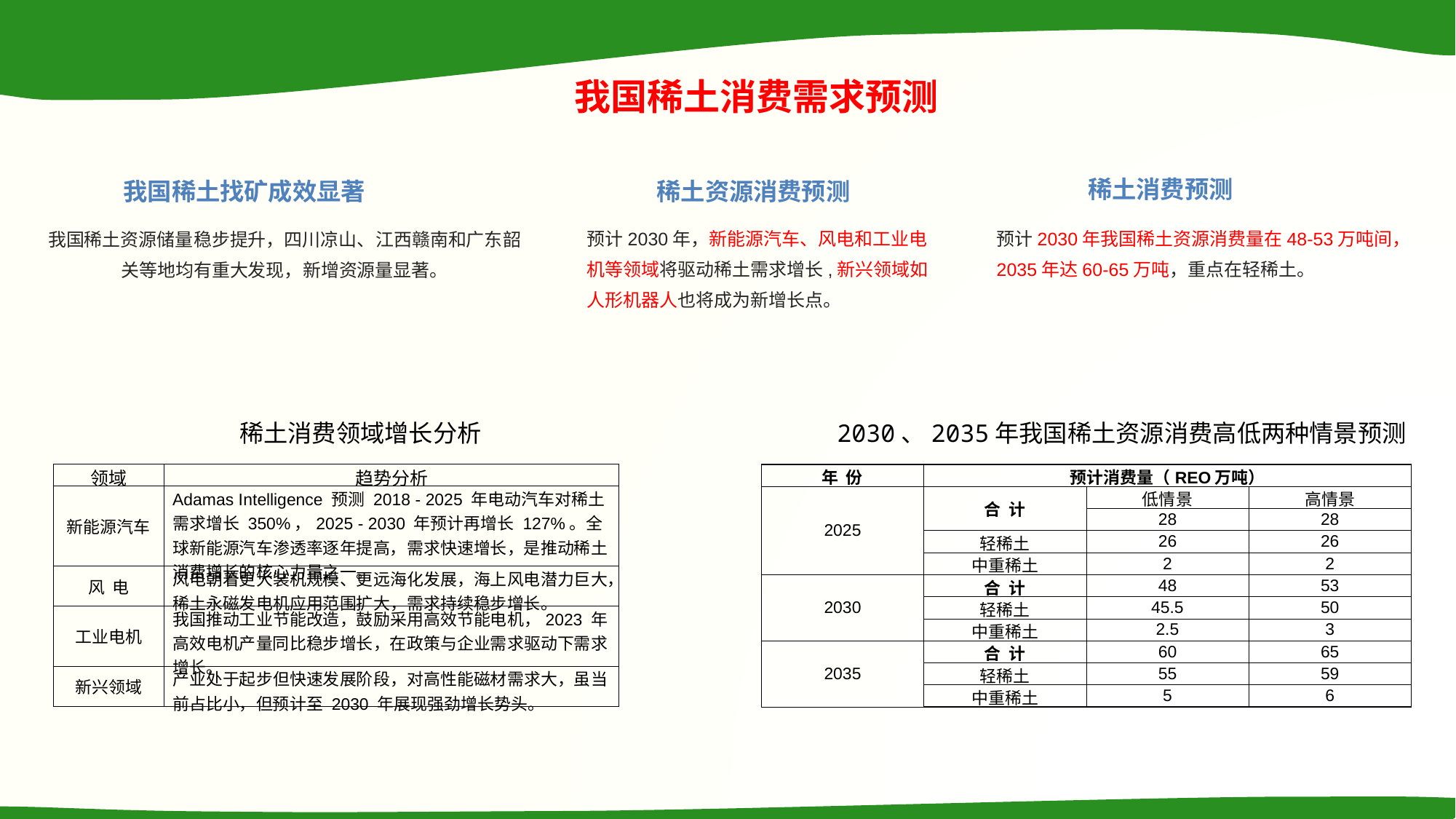

我国稀土消费需求预测

稀土消费预测
稀土资源消费预测
我国稀土找矿成效显著
预计2030年，新能源汽车、风电和工业电机等领域将驱动稀土需求增长,新兴领域如人形机器人也将成为新增长点。
预计2030年我国稀土资源消费量在48-53万吨间，2035年达60-65万吨，重点在轻稀土。
我国稀土资源储量稳步提升，四川凉山、江西赣南和广东韶关等地均有重大发现，新增资源量显著。
2030、2035年我国稀土资源消费高低两种情景预测
稀土消费领域增长分析
| 年 份 | 预计消费量（REO万吨） |  |  |
| --- | --- | --- | --- |
| 2025 | 合 计 | 低情景 | 高情景 |
|  |  | 28 | 28 |
|  | 轻稀土 | 26 | 26 |
|  | 中重稀土 | 2 | 2 |
| 2030 | 合 计 | 48 | 53 |
|  | 轻稀土 | 45.5 | 50 |
|  | 中重稀土 | 2.5 | 3 |
| 2035 | 合 计 | 60 | 65 |
|  | 轻稀土 | 55 | 59 |
|  | 中重稀土 | 5 | 6 |
| 领域 | 趋势分析 |
| --- | --- |
| 新能源汽车 | Adamas Intelligence 预测 2018 - 2025 年电动汽车对稀土需求增长 350%，2025 - 2030 年预计再增长 127%。全球新能源汽车渗透率逐年提高，需求快速增长，是推动稀土消费增长的核心力量之一。 |
| 风 电 | 风电朝着更大装机规模、更远海化发展，海上风电潜力巨大，稀土永磁发电机应用范围扩大，需求持续稳步增长。 |
| 工业电机 | 我国推动工业节能改造，鼓励采用高效节能电机，2023 年高效电机产量同比稳步增长，在政策与企业需求驱动下需求增长。 |
| 新兴领域 | 产业处于起步但快速发展阶段，对高性能磁材需求大，虽当前占比小，但预计至 2030 年展现强劲增长势头。 |